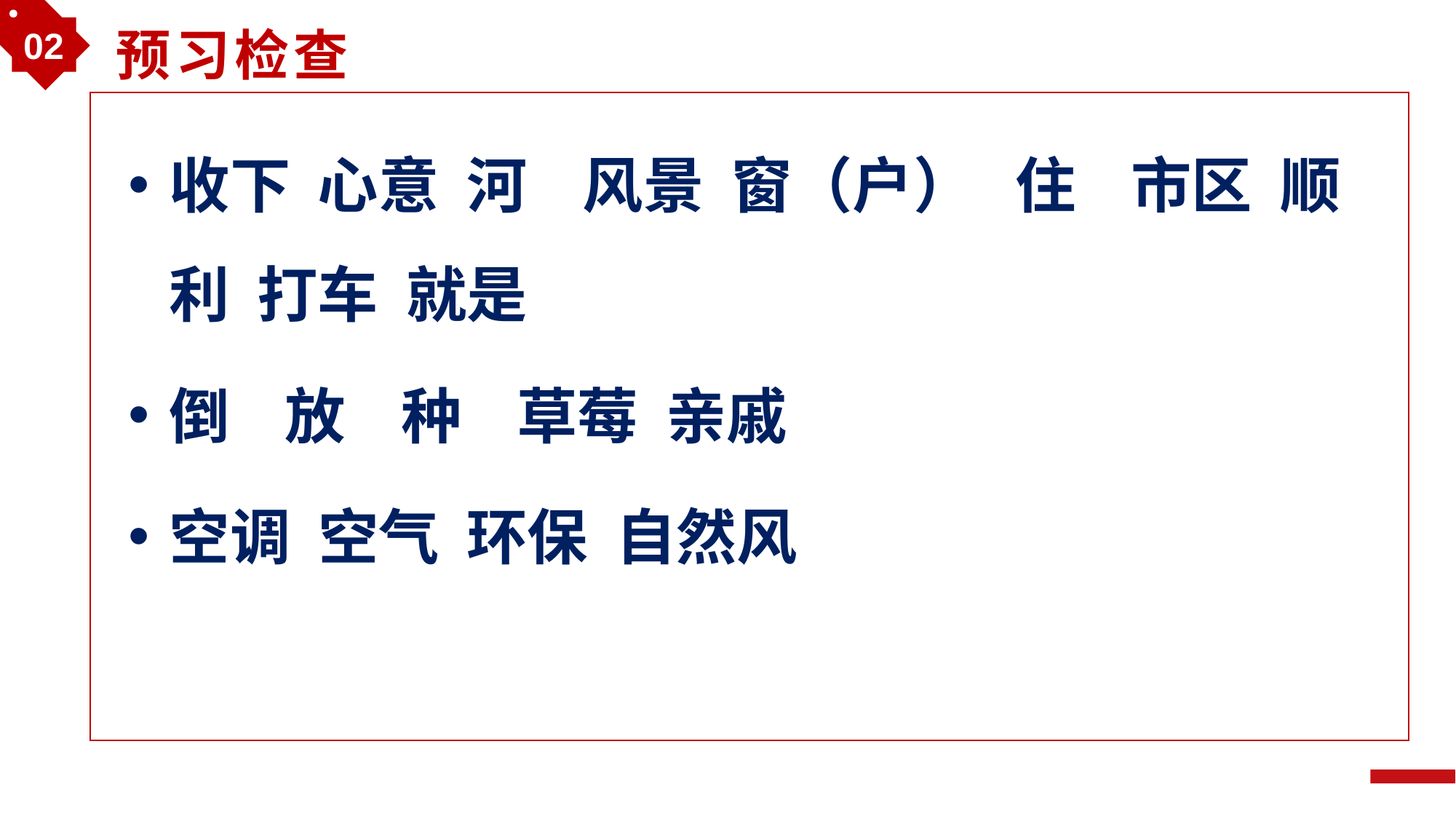

02
预习检查

收下  心意  河    风景  窗（户）   住    市区  顺利  打车  就是
倒    放    种    草莓  亲戚
空调  空气  环保  自然风